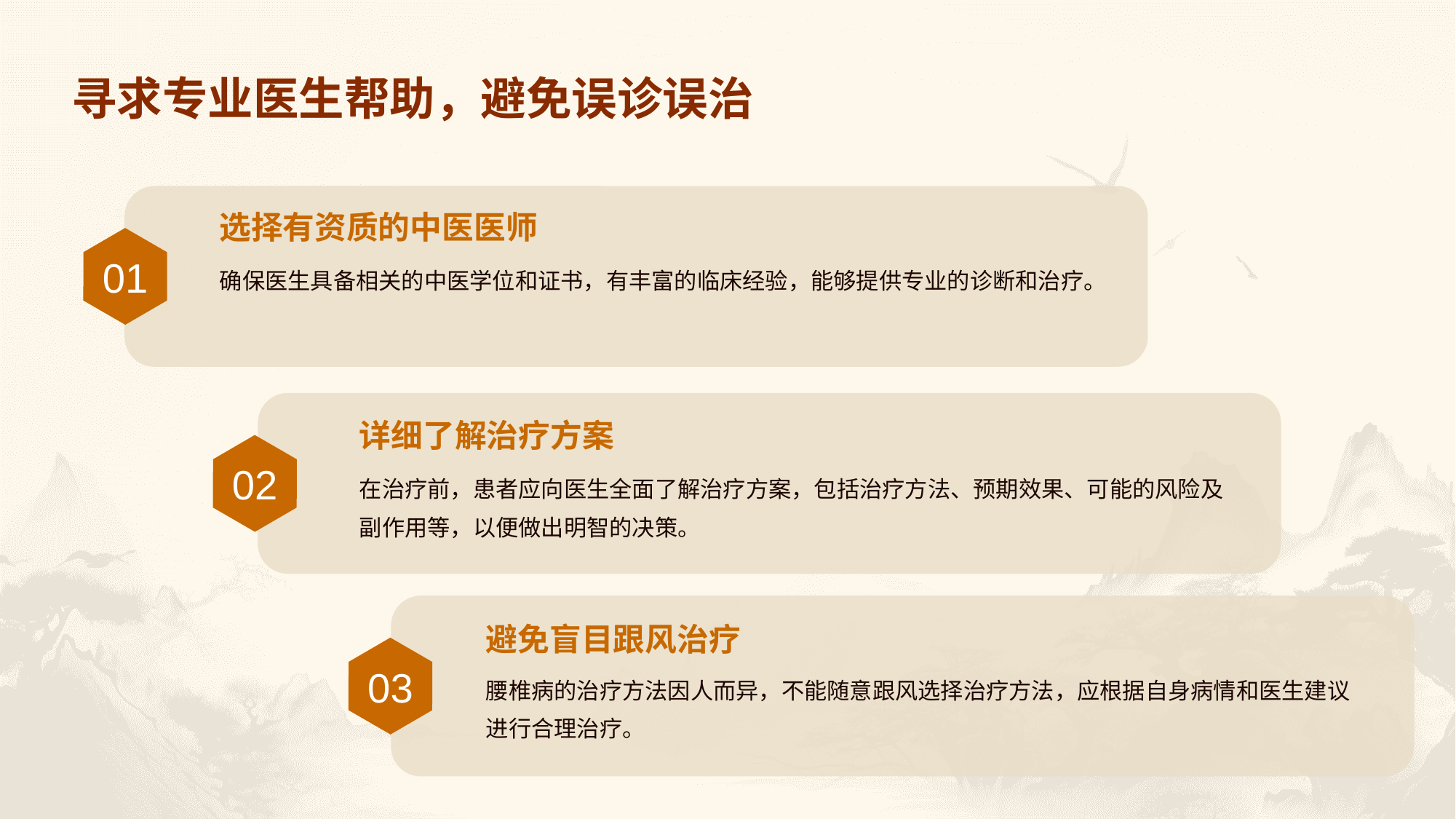

寻求专业医生帮助，避免误诊误治

选择有资质的中医医师

01
确保医生具备相关的中医学位和证书，有丰富的临床经验，能够提供专业的诊断和治疗。

详细了解治疗方案

02
在治疗前，患者应向医生全面了解治疗方案，包括治疗方法、预期效果、可能的风险及副作用等，以便做出明智的决策。

避免盲目跟风治疗

03
腰椎病的治疗方法因人而异，不能随意跟风选择治疗方法，应根据自身病情和医生建议进行合理治疗。